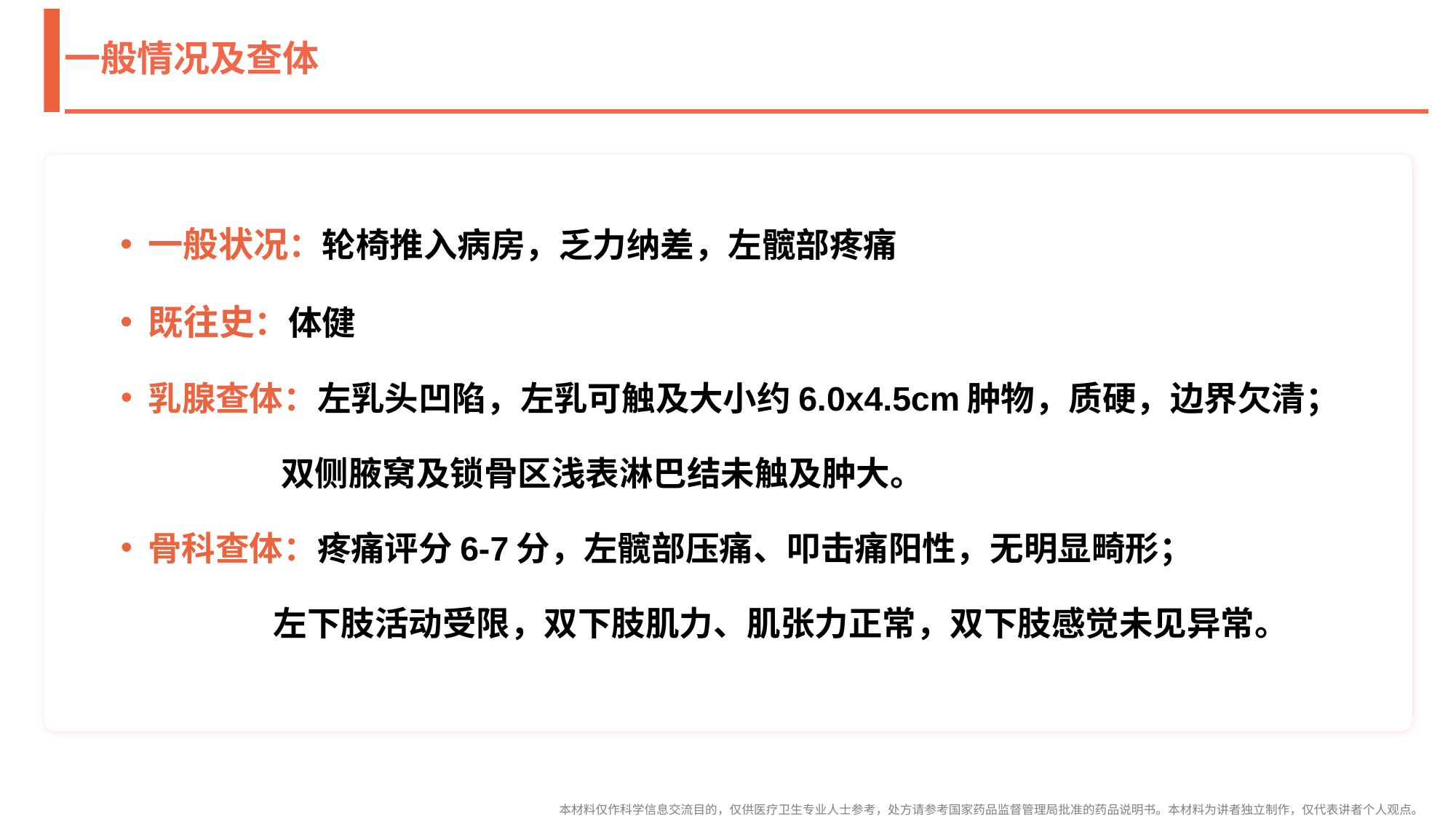

# 一般情况及查体

一般状况：轮椅推入病房，乏力纳差，左髋部疼痛
既往史：体健
乳腺查体：左乳头凹陷，左乳可触及大小约6.0x4.5cm肿物，质硬，边界欠清；
                    双侧腋窝及锁骨区浅表淋巴结未触及肿大。
骨科查体：疼痛评分6-7分，左髋部压痛、叩击痛阳性，无明显畸形；
                   左下肢活动受限，双下肢肌力、肌张力正常，双下肢感觉未见异常。